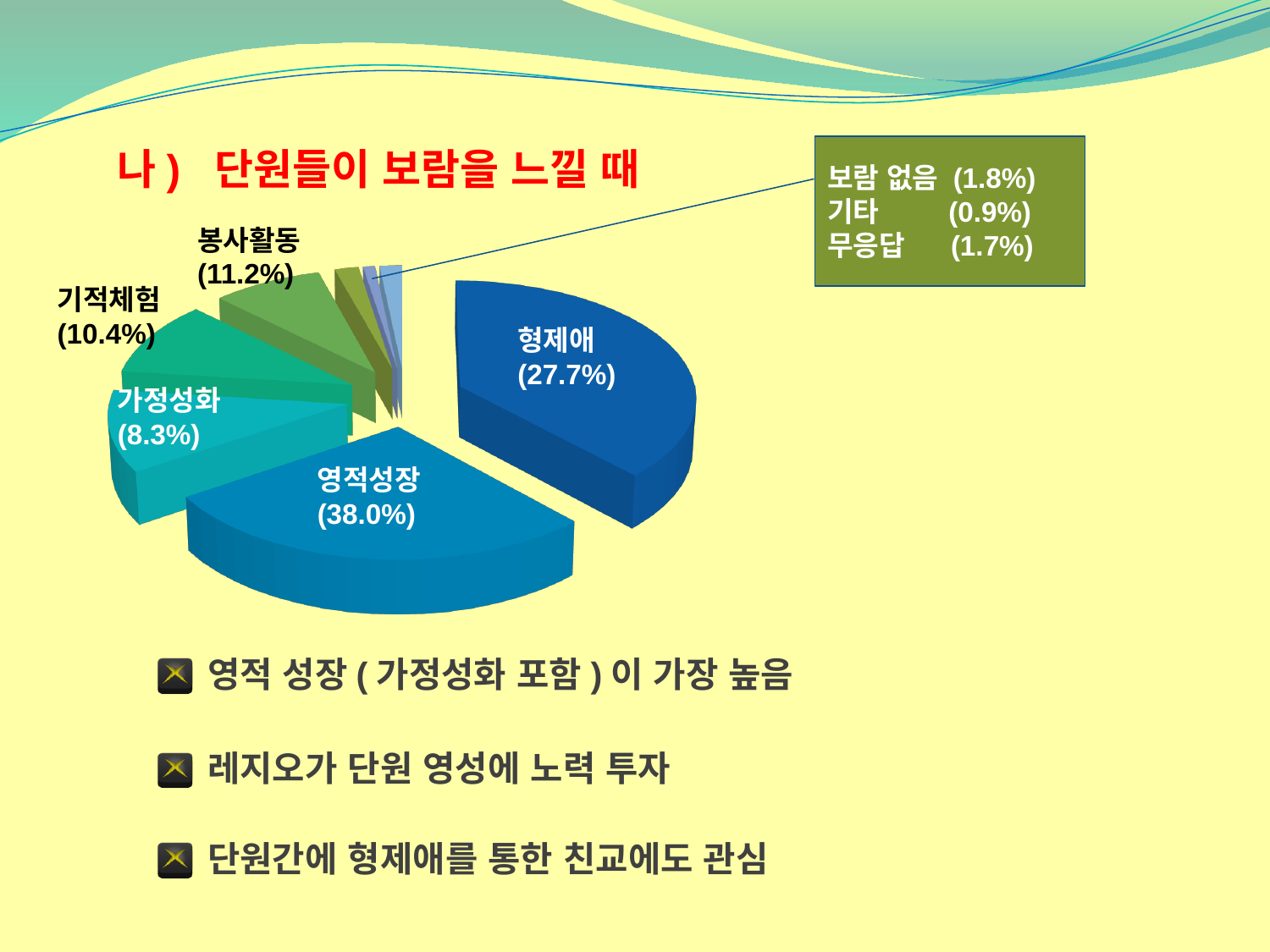

보람 없음 (1.8%)
기타        (0.9%)
무응답     (1.7%)

[unsupported chart]

나)  단원들이 보람을 느낄 때
봉사활동(11.2%)
기적체험(10.4%)
형제애
(27.7%)
가정성화(8.3%)
영적성장
(38.0%)
영적 성장(가정성화 포함)이 가장 높음

레지오가 단원 영성에 노력 투자

단원간에 형제애를 통한 친교에도 관심